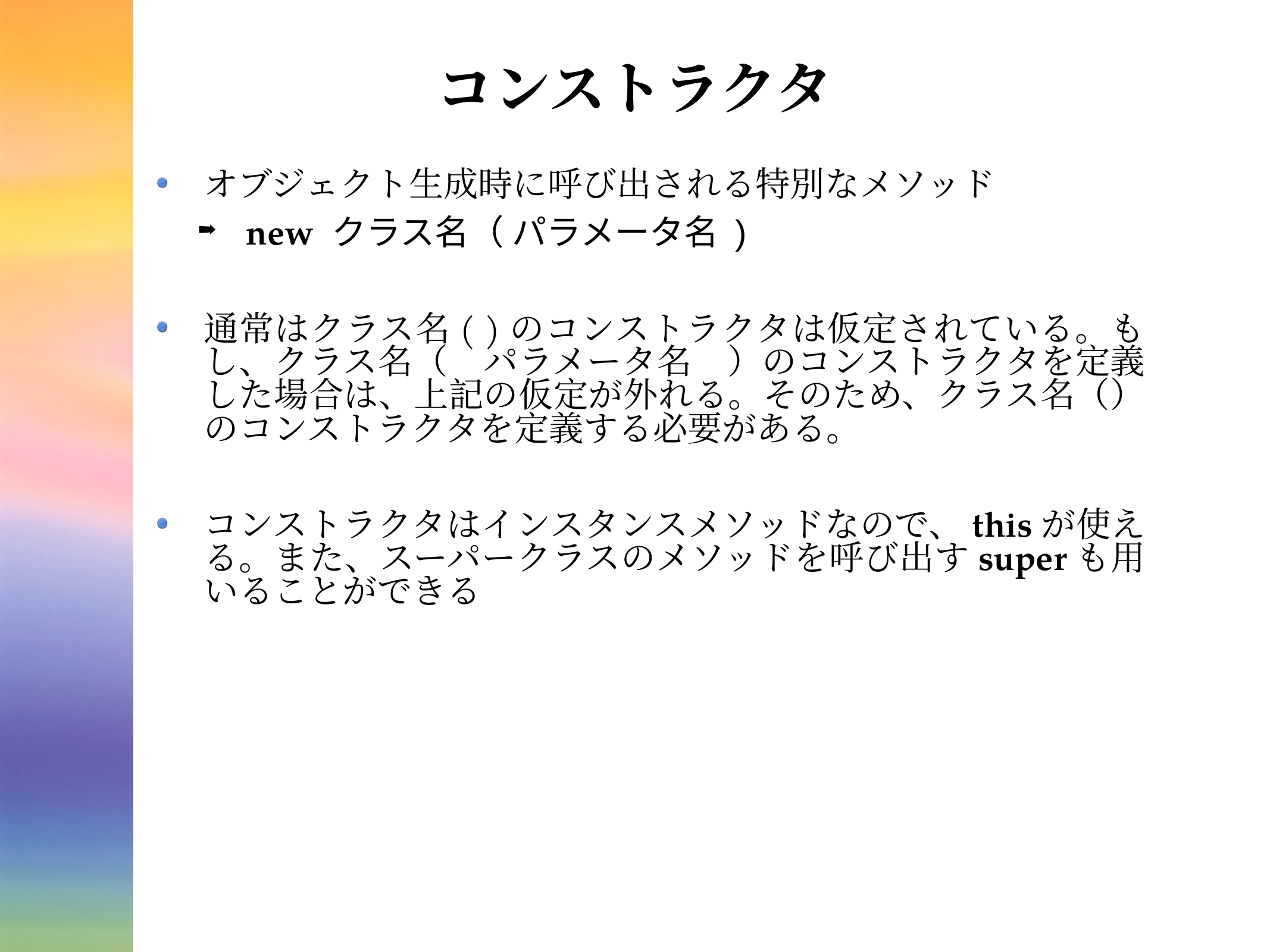

# コンストラクタ
オブジェクト生成時に呼び出される特別なメソッド
new クラス名（ パラメータ名 )

通常はクラス名( )のコンストラクタは仮定されている。もし、クラス名（　パラメータ名　）のコンストラクタを定義した場合は、上記の仮定が外れる。そのため、クラス名（）のコンストラクタを定義する必要がある。

コンストラクタはインスタンスメソッドなので、thisが使える。また、スーパークラスのメソッドを呼び出すsuperも用いることができる